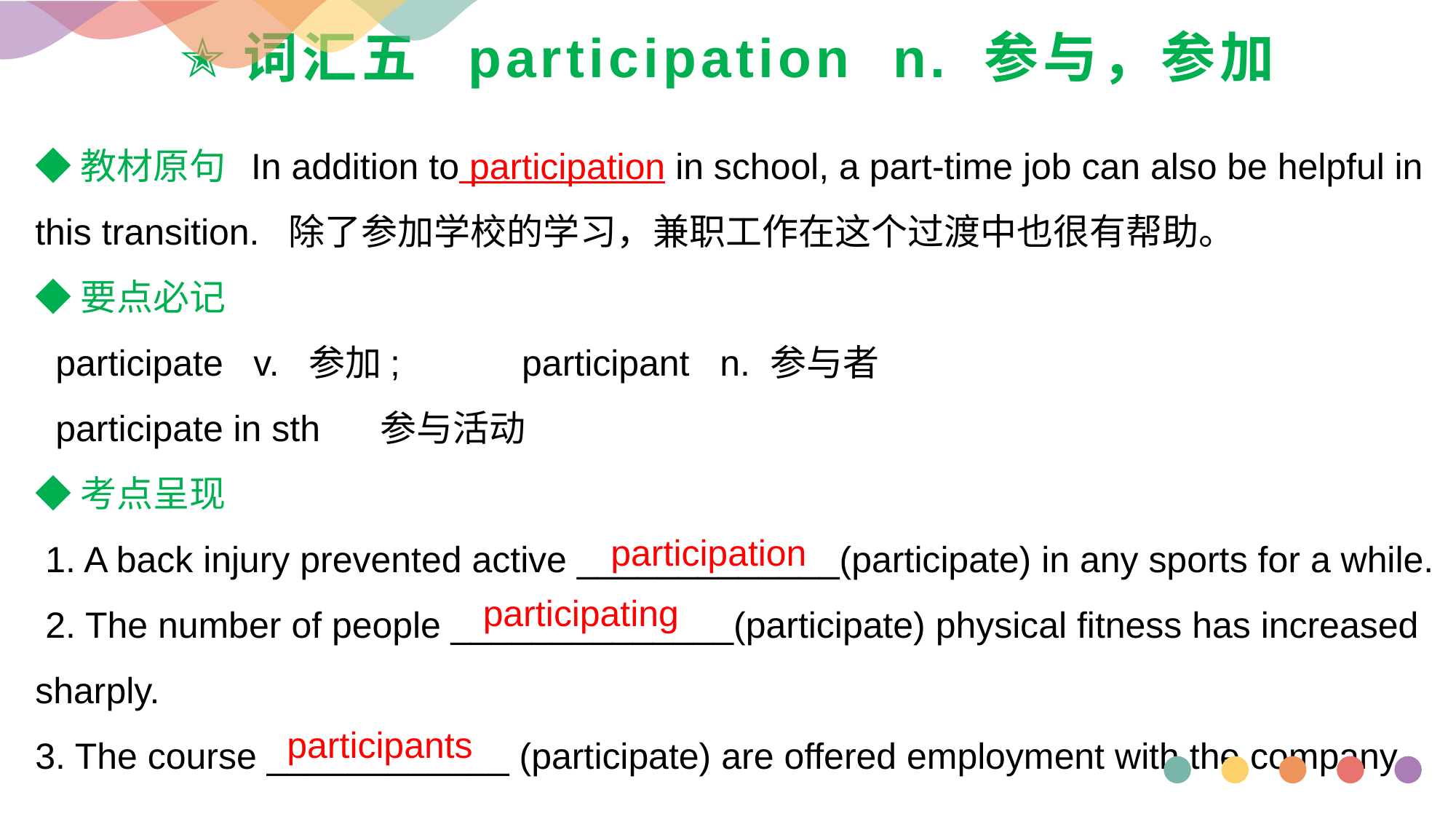

# ✭词汇五  participation  n. 参与，参加
◆教材原句  In addition to participation in school, a part-time job can also be helpful in this transition.  除了参加学校的学习，兼职工作在这个过渡中也很有帮助。
◆要点必记
  participate   v.  参加;            participant   n. 参与者
  participate in sth     参与活动
◆考点呈现
 1. A back injury prevented active _____________(participate) in any sports for a while.
 2. The number of people ______________(participate) physical fitness has increased sharply.
3. The course ____________ (participate) are offered employment with the company.
 participation
participating
participants